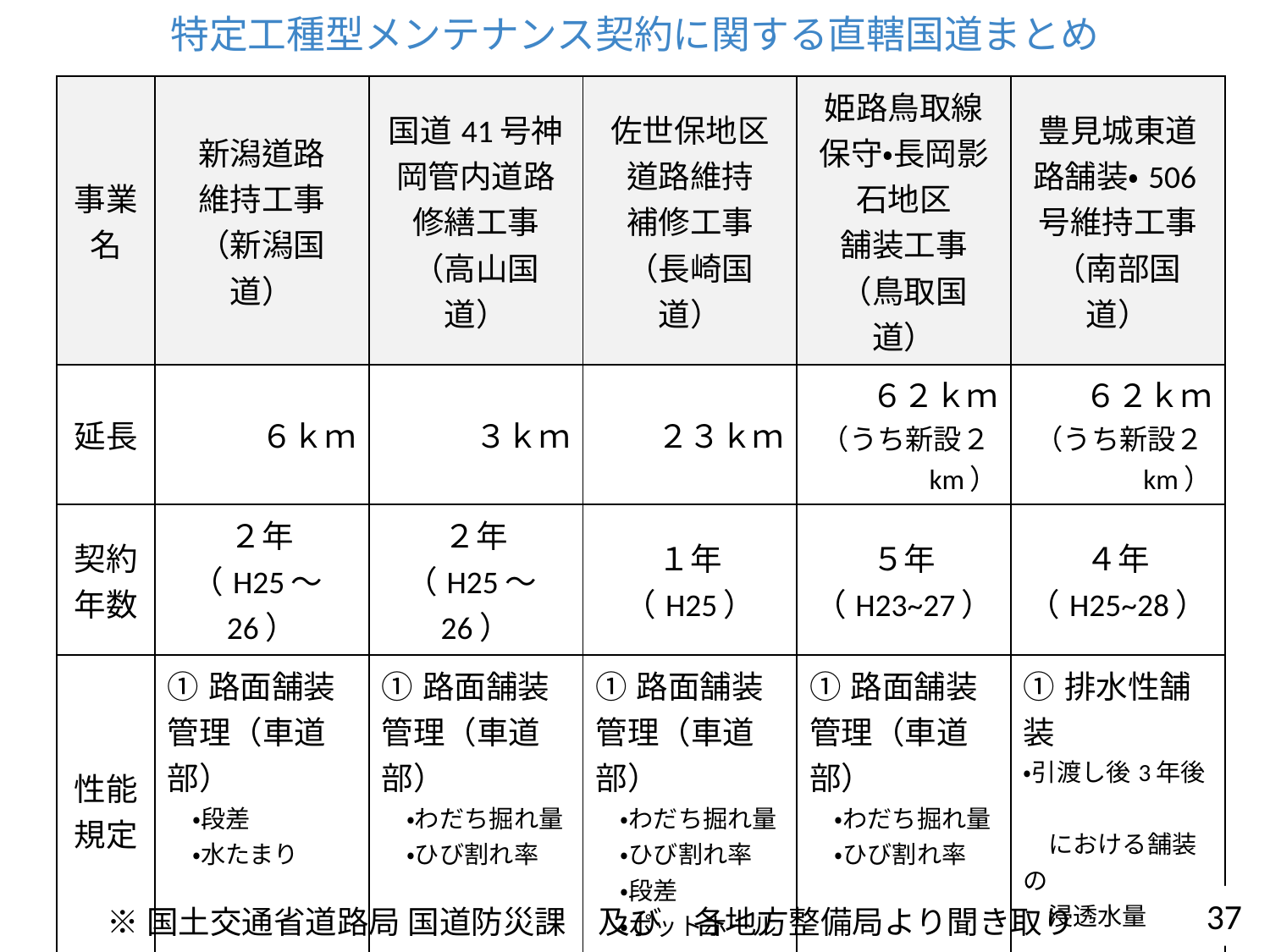

特定工種型メンテナンス契約に関する直轄国道まとめ
| 事業 名 | 新潟道路 維持工事 （新潟国道） | 国道41号神岡管内道路修繕工事 （高山国道） | 佐世保地区道路維持 補修工事 （長崎国道） | 姫路鳥取線保守・長岡影石地区 舗装工事 （鳥取国道） | 豊見城東道路舗装・506号維持工事 （南部国道） |
| --- | --- | --- | --- | --- | --- |
| 延長 | ６ｋｍ | ３ｋｍ | ２３ｋｍ | ６２ｋｍ （うち新設２km） | ６２ｋｍ （うち新設２km） |
| 契約 年数 | ２年 （H25～26） | ２年 （H25～26） | １年 （H25） | ５年 （H23~27） | ４年 （H25~28） |
| 性能規定 | ①路面舗装管理（車道部） 　・段差 　・水たまり | ①路面舗装管理（車道部） 　・わだち掘れ量 　・ひび割れ率 | ①路面舗装管理（車道部） 　・わだち掘れ量 　・ひび割れ率 　・段差 　・ポットホール | ①路面舗装管理（車道部） 　・わだち掘れ量 　・ひび割れ率 | ①排水性舗装 ・引渡し後3年後　　 　における舗装の　 　浸透水量 |
37
※国土交通省道路局 国道防災課　及び　各地方整備局より聞き取り